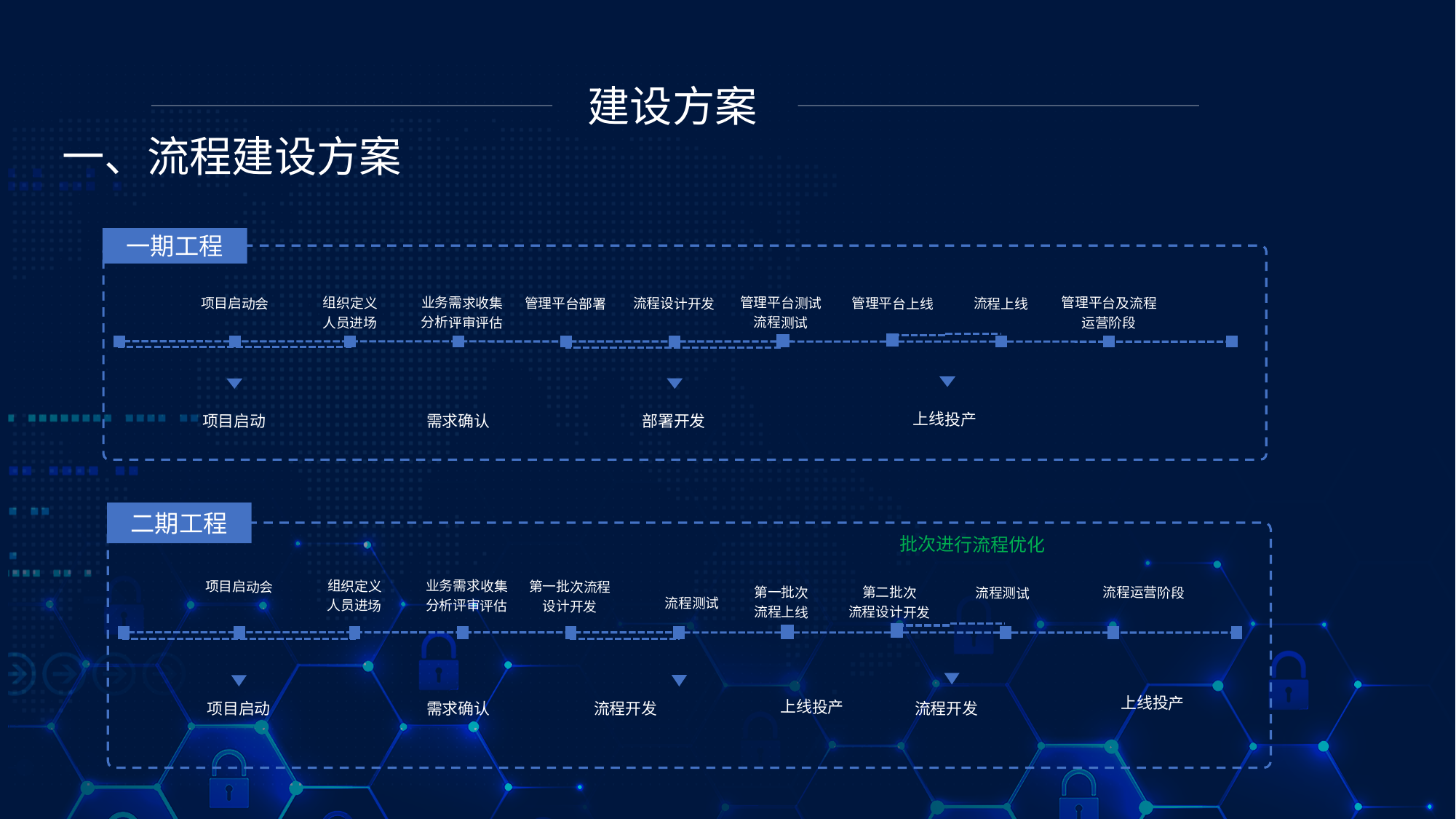

建设方案
一、流程建设方案
一期工程

业务需求收集
分析评审评估
管理平台测试
流程测试
组织定义
人员进场
管理平台及流程
运营阶段
项目启动会
管理平台部署
流程设计开发
管理平台上线
流程上线

上线投产
项目启动
需求确认
部署开发
二期工程

业务需求收集
分析评审评估
组织定义
人员进场
项目启动会
第一批次流程设计开发

流程测试

上线投产
项目启动
需求确认
流程开发
批次进行流程优化
第一批次
流程上线
第二批次
流程设计开发
流程运营阶段
流程测试
上线投产
流程开发